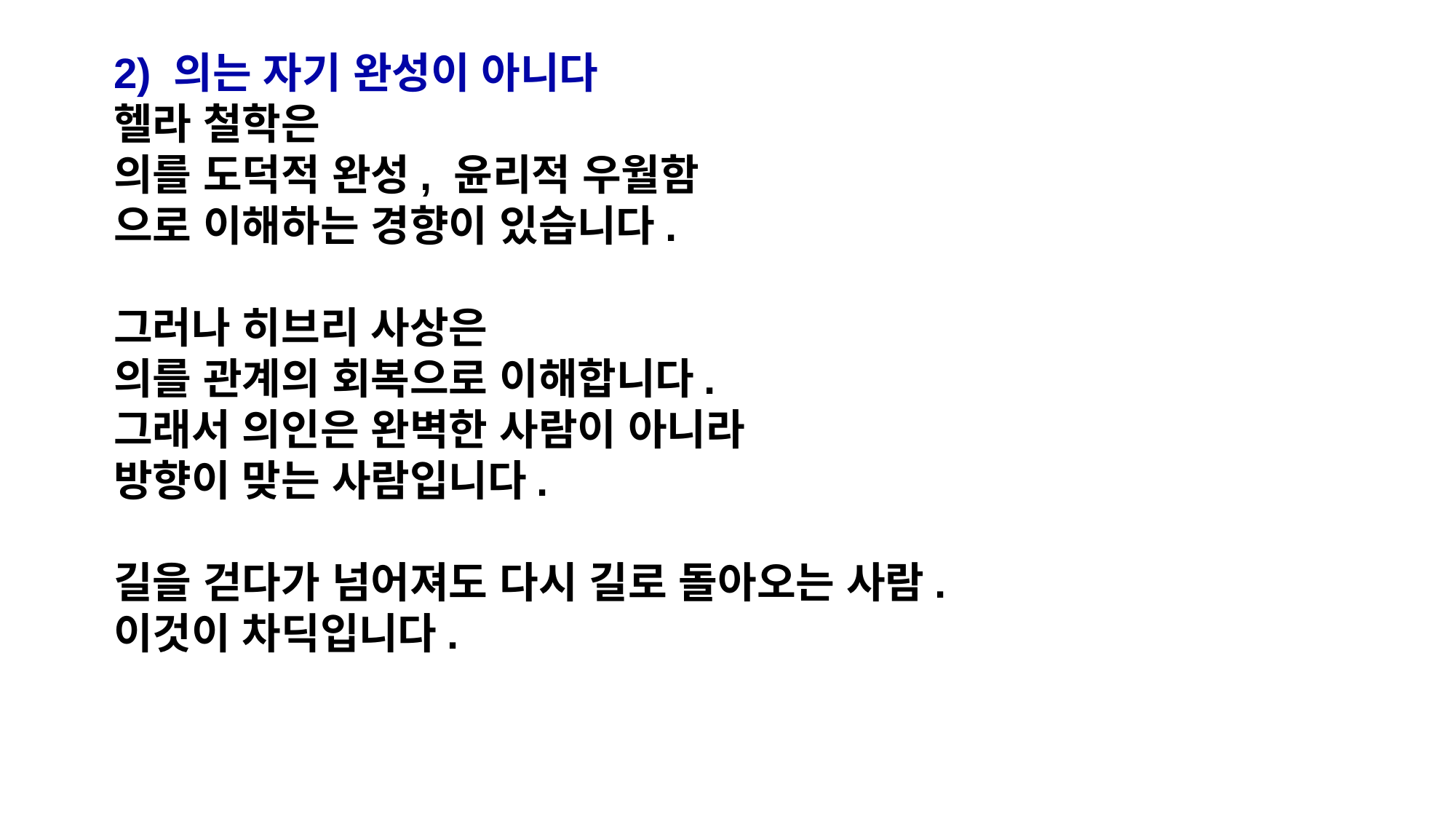

2) 의는 자기 완성이 아니다
헬라 철학은
의를 도덕적 완성, 윤리적 우월함
으로 이해하는 경향이 있습니다.

그러나 히브리 사상은
의를 관계의 회복으로 이해합니다.
그래서 의인은 완벽한 사람이 아니라
방향이 맞는 사람입니다.

길을 걷다가 넘어져도 다시 길로 돌아오는 사람.
이것이 차딕입니다.